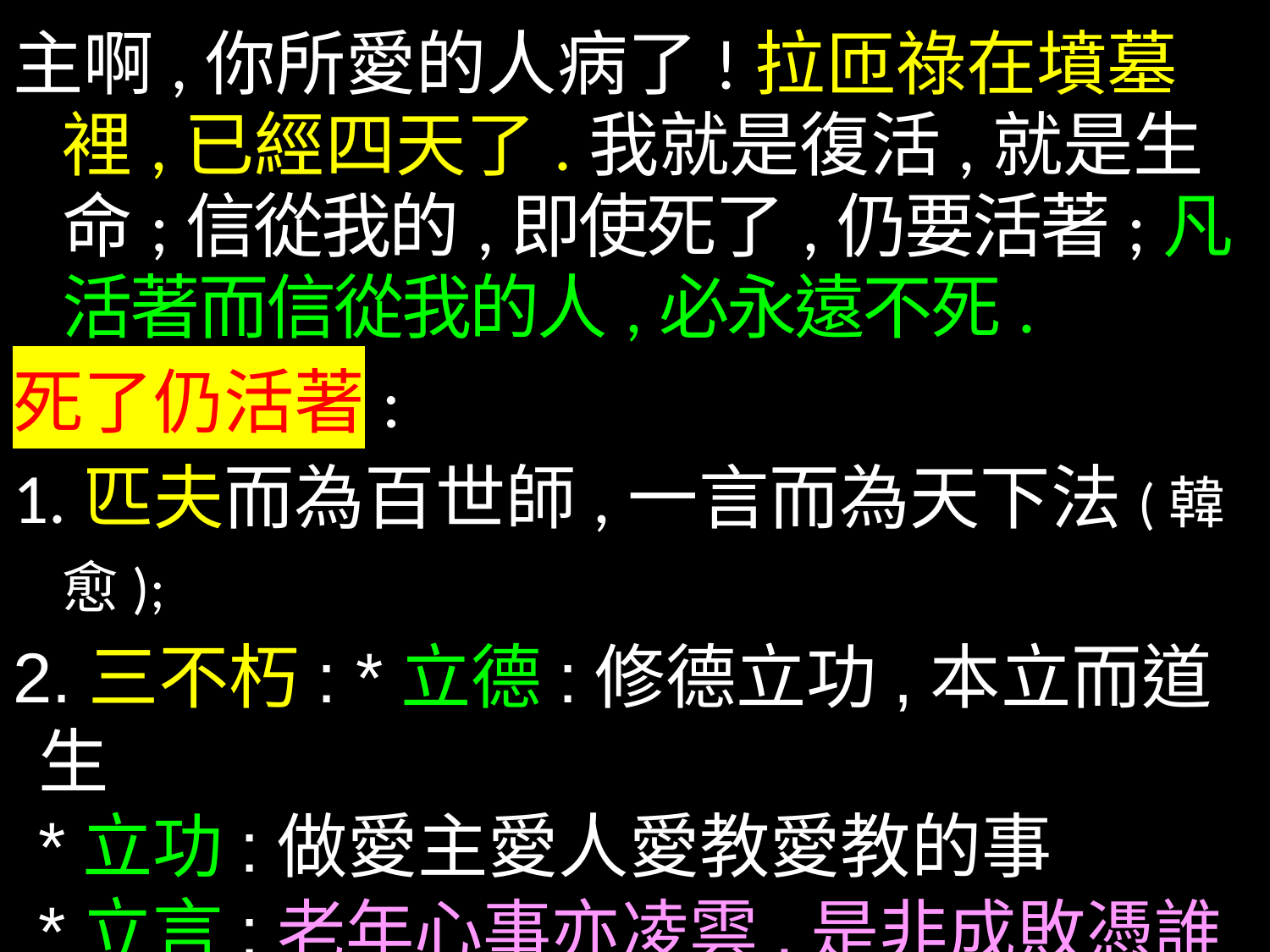

主啊,你所愛的人病了!拉匝祿在墳墓裡,已經四天了.我就是復活,就是生命;信從我的,即使死了,仍要活著;凡活著而信從我的人,必永遠不死.
死了仍活著:
1.匹夫而為百世師,一言而為天下法(韓愈);
2.三不朽: *立德:修德立功,本立而道生
*立功:做愛主愛人愛教愛教的事
*立言:老年心事亦凌雲,是非成敗憑誰說?
  卻道萬化幻無常,我以此生為木鐸(徐錦堯)